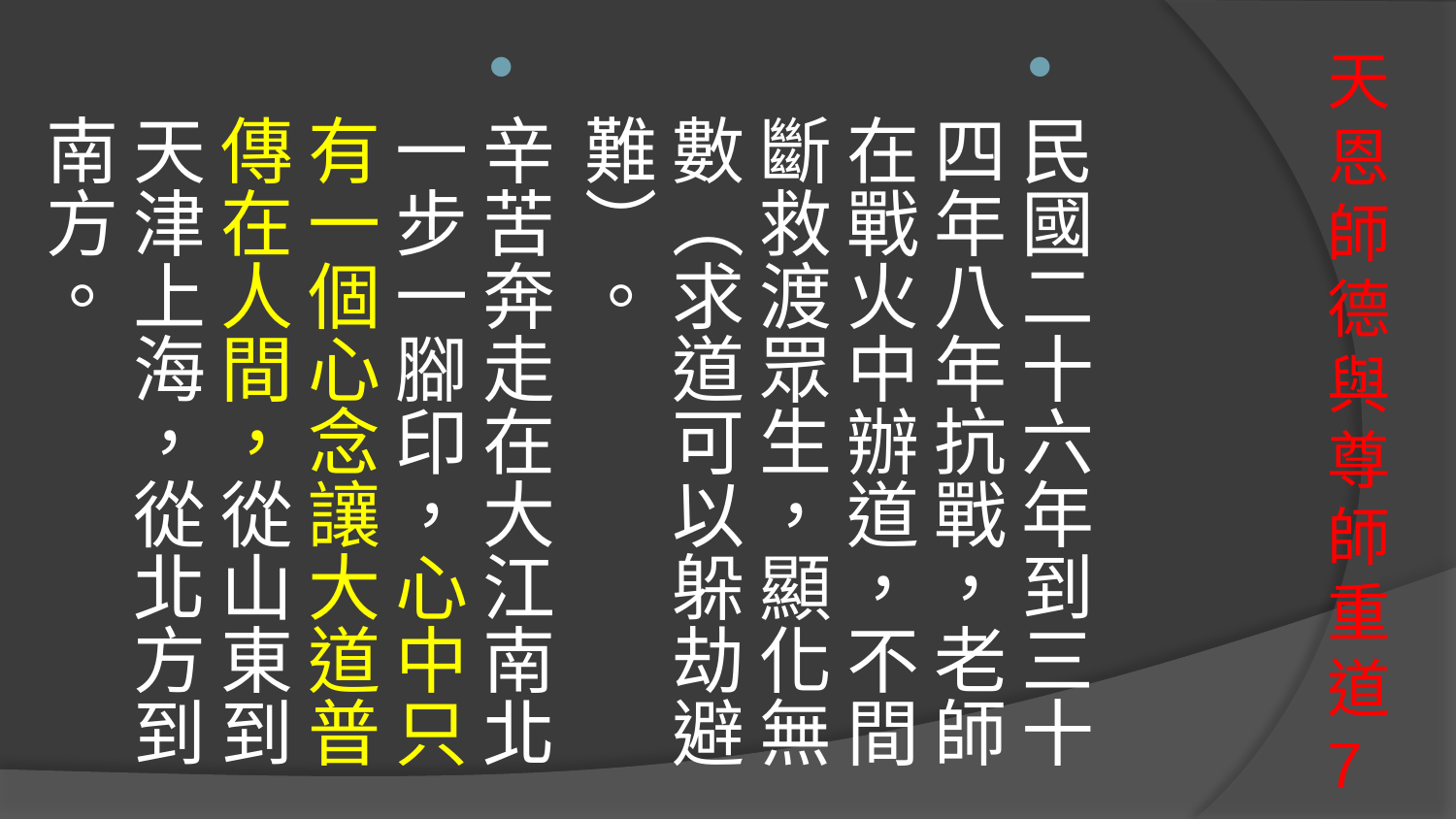

# 天恩師德與尊師重道 7
民國二十六年到三十四年八年抗戰，老師在戰火中辦道，不間斷救渡眾生，顯化無數（求道可以躲劫避難）。
辛苦奔走在大江南北一步一腳印，心中只有一個心念讓大道普傳在人間，從山東到天津上海，從北方到南方。